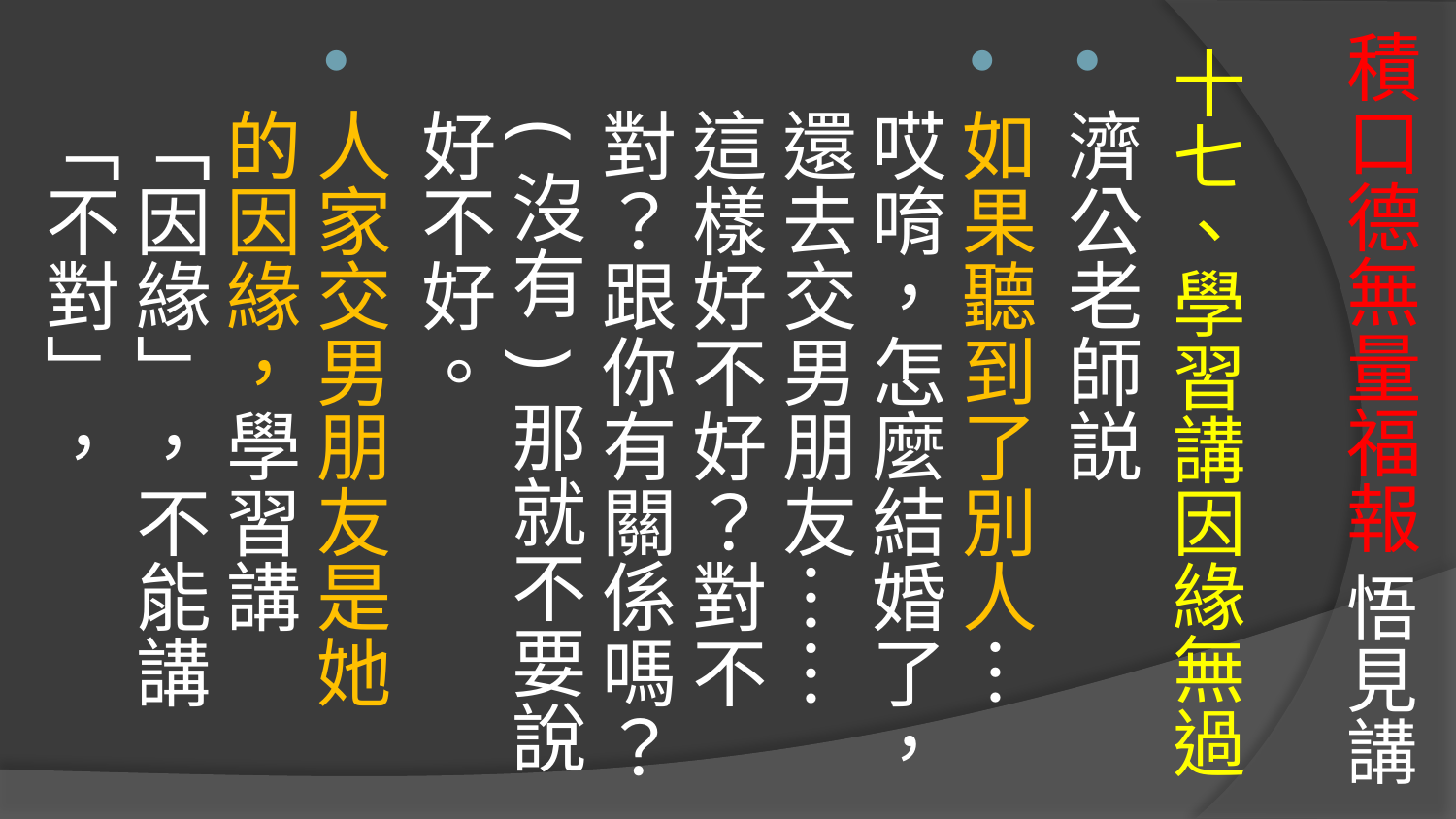

# 積口德無量福報 悟見講
十七、學習講因緣無過
濟公老師説
如果聽到了別人…哎唷，怎麼結婚了，還去交男朋友……這樣好不好？對不對？跟你有關係嗎？(沒有)那就不要說好不好。
人家交男朋友是她的因緣，學習講「因緣」，不能講「不對」，